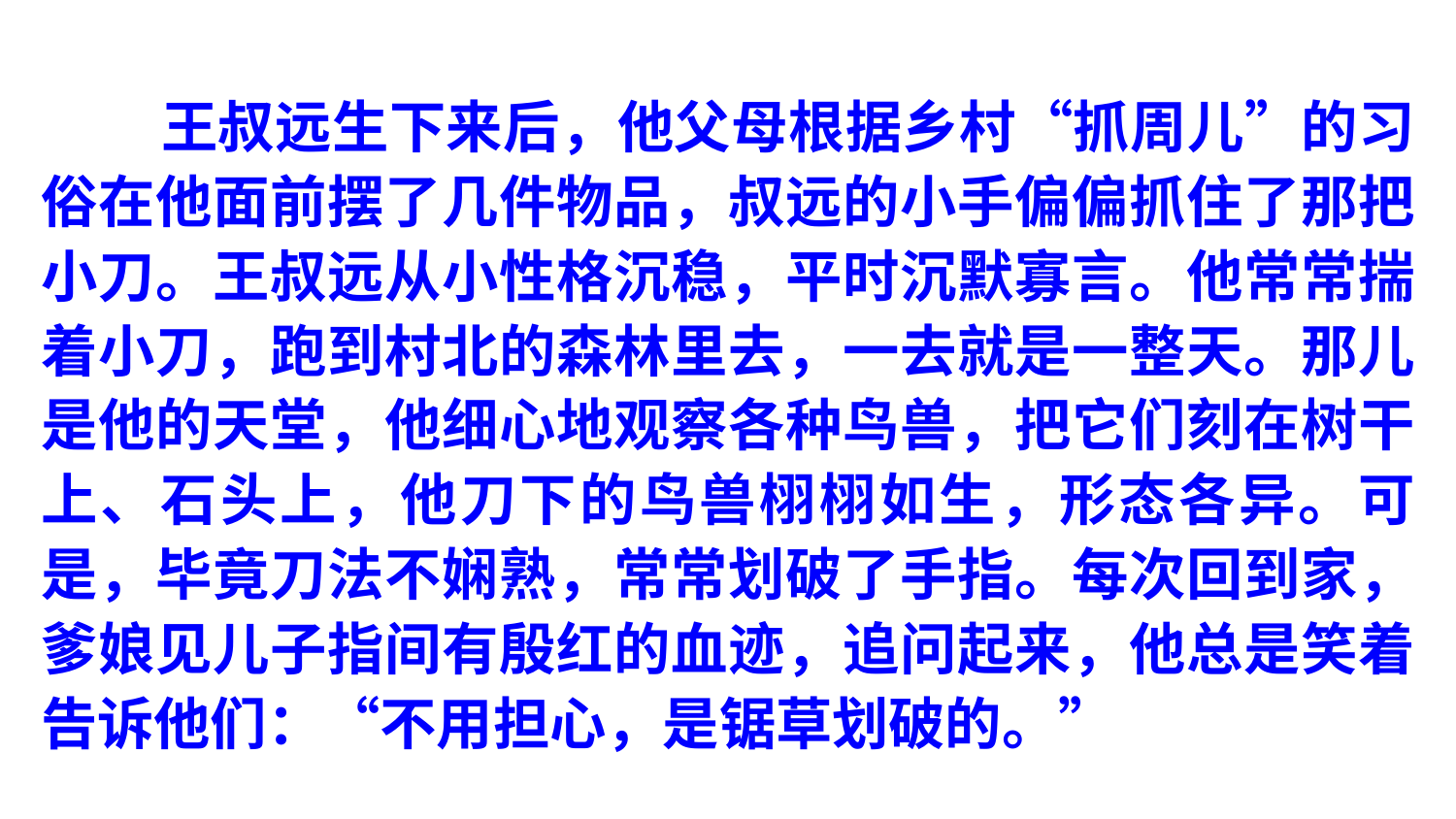

王叔远生下来后，他父母根据乡村“抓周儿”的习俗在他面前摆了几件物品，叔远的小手偏偏抓住了那把小刀。王叔远从小性格沉稳，平时沉默寡言。他常常揣着小刀，跑到村北的森林里去，一去就是一整天。那儿是他的天堂，他细心地观察各种鸟兽，把它们刻在树干上、石头上，他刀下的鸟兽栩栩如生，形态各异。可是，毕竟刀法不娴熟，常常划破了手指。每次回到家，爹娘见儿子指间有殷红的血迹，追问起来，他总是笑着告诉他们：“不用担心，是锯草划破的。”